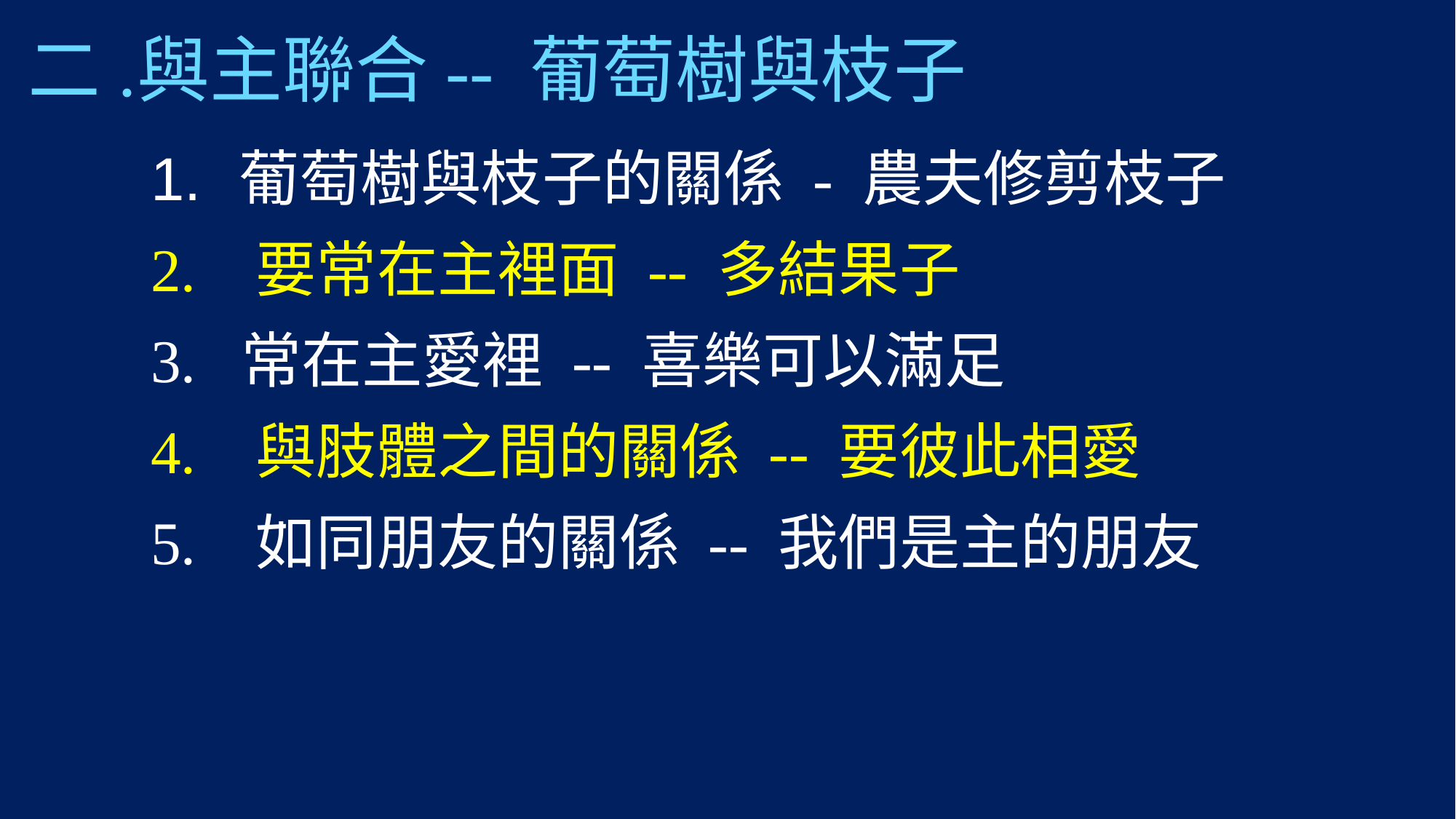

# 二.	與主聯合-- 葡萄樹與枝子
葡萄樹與枝子的關係 - 農夫修剪枝子
2.   要常在主裡面 -- 多結果子
3.  常在主愛裡 -- 喜樂可以滿足
4.   與肢體之間的關係 -- 要彼此相愛
5.   如同朋友的關係 -- 我們是主的朋友